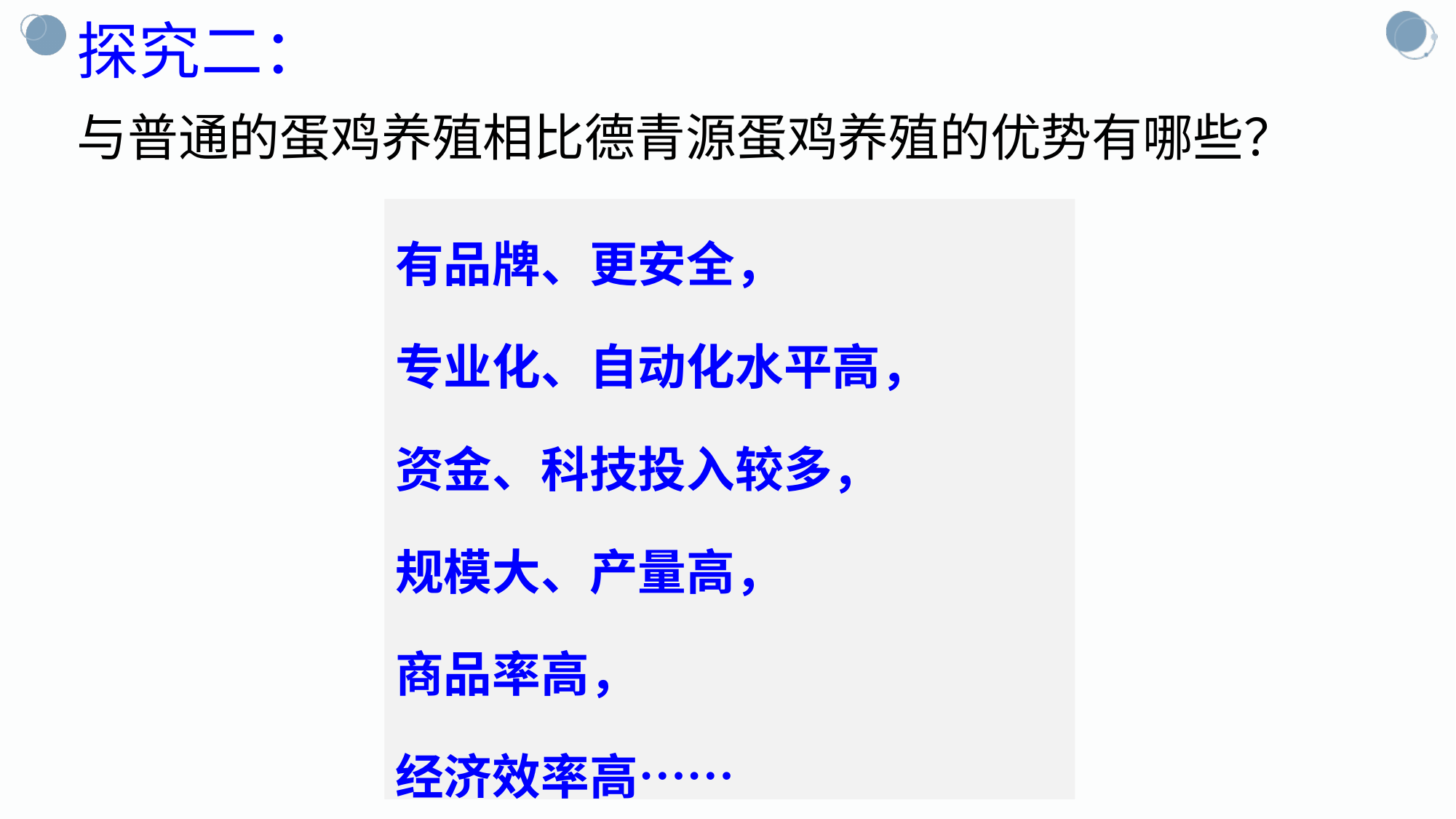

探究二：
与普通的蛋鸡养殖相比德青源蛋鸡养殖的优势有哪些？
有品牌、更安全，
专业化、自动化水平高，
资金、科技投入较多，
规模大、产量高，
商品率高，
经济效率高……